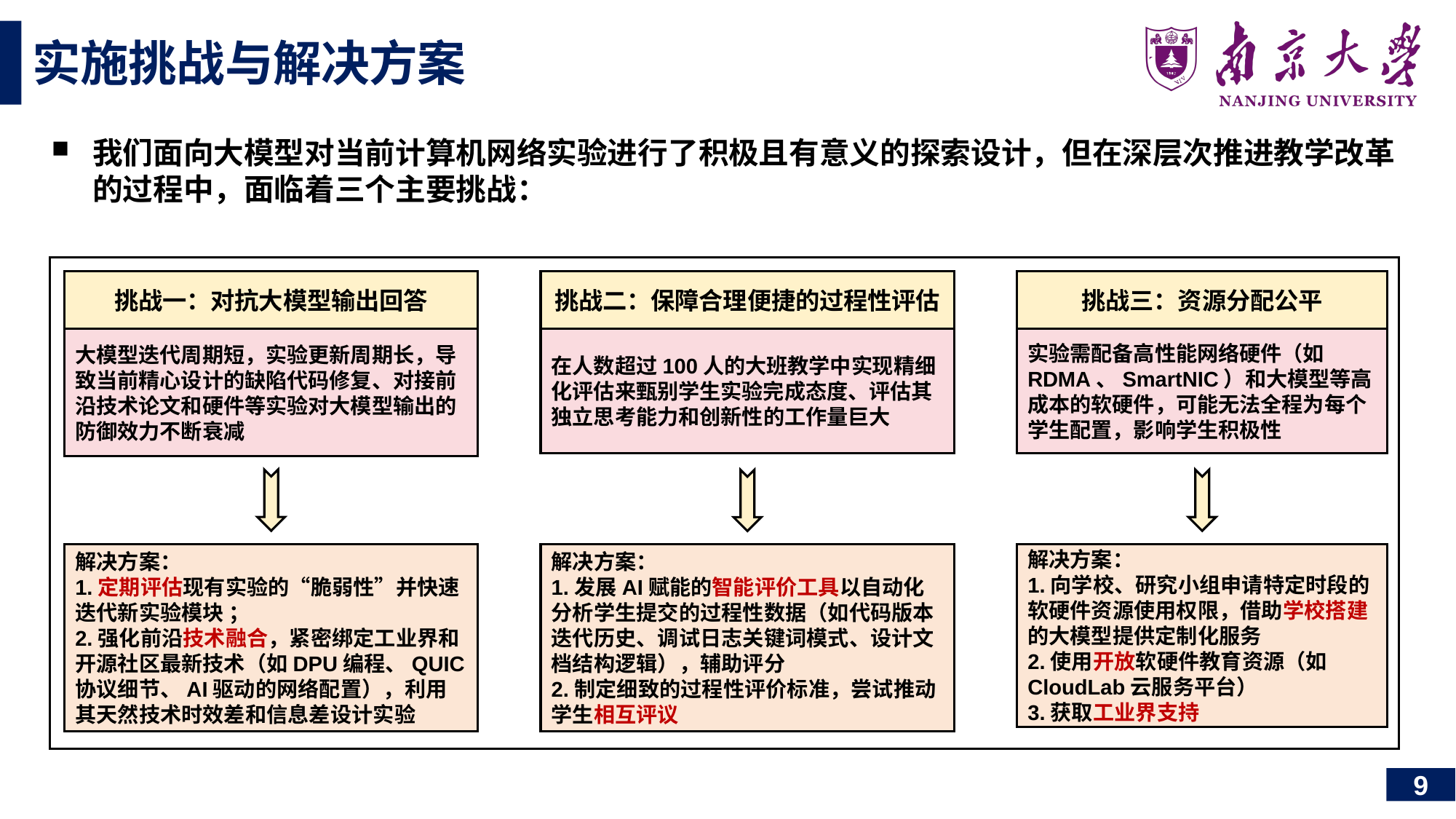

实施挑战与解决方案
我们面向大模型对当前计算机网络实验进行了积极且有意义的探索设计，但在深层次推进教学改革的过程中，面临着三个主要挑战：

挑战一：对抗大模型输出回答
挑战三：资源分配公平
挑战二：保障合理便捷的过程性评估
大模型迭代周期短，实验更新周期长，导致当前精心设计的缺陷代码修复、对接前沿技术论文和硬件等实验对大模型输出的防御效力不断衰减
实验需配备高性能网络硬件（如RDMA、SmartNIC）和大模型等高成本的软硬件，可能无法全程为每个学生配置，影响学生积极性
在人数超过100人的大班教学中实现精细化评估来甄别学生实验完成态度、评估其独立思考能力和创新性的工作量巨大

解决方案：
1.向学校、研究小组申请特定时段的软硬件资源使用权限，借助学校搭建的大模型提供定制化服务
2.使用开放软硬件教育资源（如CloudLab云服务平台）
3.获取工业界支持
解决方案：
1.发展AI赋能的智能评价工具以自动化分析学生提交的过程性数据（如代码版本迭代历史、调试日志关键词模式、设计文档结构逻辑），辅助评分
2.制定细致的过程性评价标准，尝试推动学生相互评议
解决方案：
1.定期评估现有实验的“脆弱性”并快速迭代新实验模块 ；
2.强化前沿技术融合，紧密绑定工业界和开源社区最新技术（如DPU编程、QUIC协议细节、AI驱动的网络配置），利用其天然技术时效差和信息差设计实验